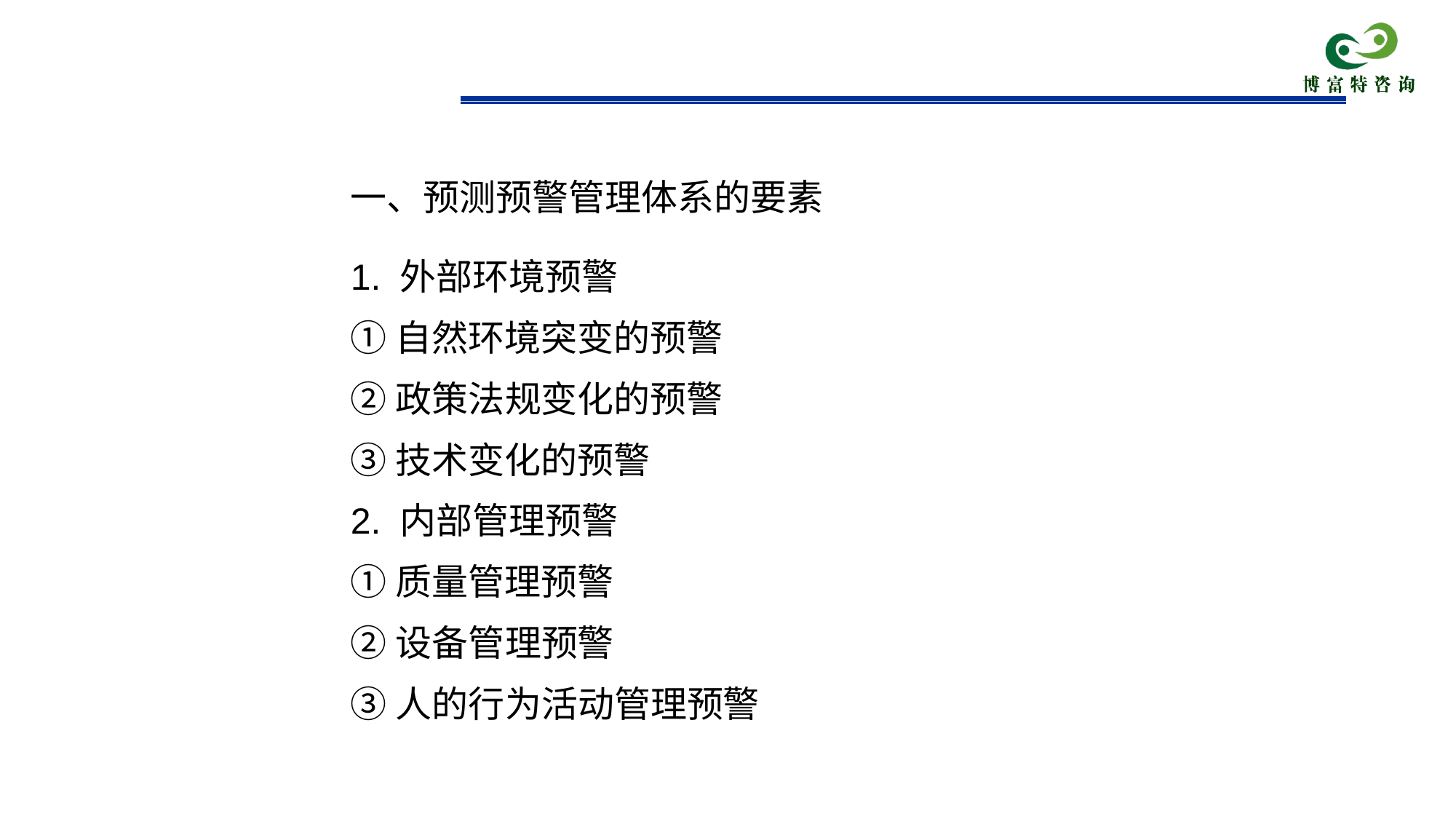

一、预测预警管理体系的要素
1. 外部环境预警
①自然环境突变的预警
②政策法规变化的预警
③技术变化的预警
2. 内部管理预警
①质量管理预警
②设备管理预警
③人的行为活动管理预警